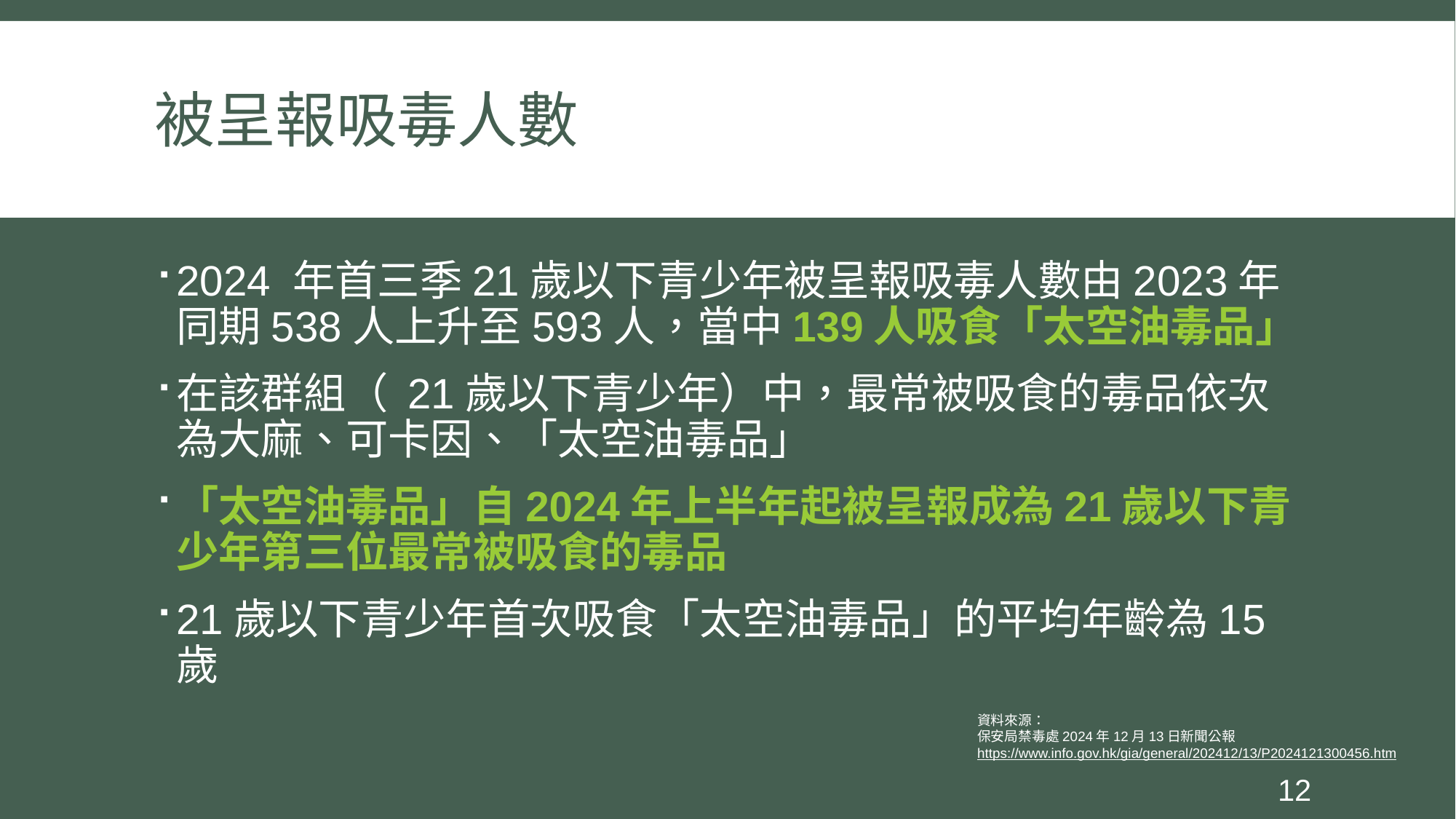

# 被呈報吸毒人數
2024 年首三季21歲以下青少年被呈報吸毒人數由2023年同期538人上升至593人，當中139人吸食「太空油毒品」
在該群組（ 21歲以下青少年）中，最常被吸食的毒品依次為大麻、可卡因、「太空油毒品」
「太空油毒品」自2024年上半年起被呈報成為21歲以下青少年第三位最常被吸食的毒品
21歲以下青少年首次吸食「太空油毒品」的平均年齡為15歲
資料來源：
保安局禁毒處2024年12月13日新聞公報
https://www.info.gov.hk/gia/general/202412/13/P2024121300456.htm
12